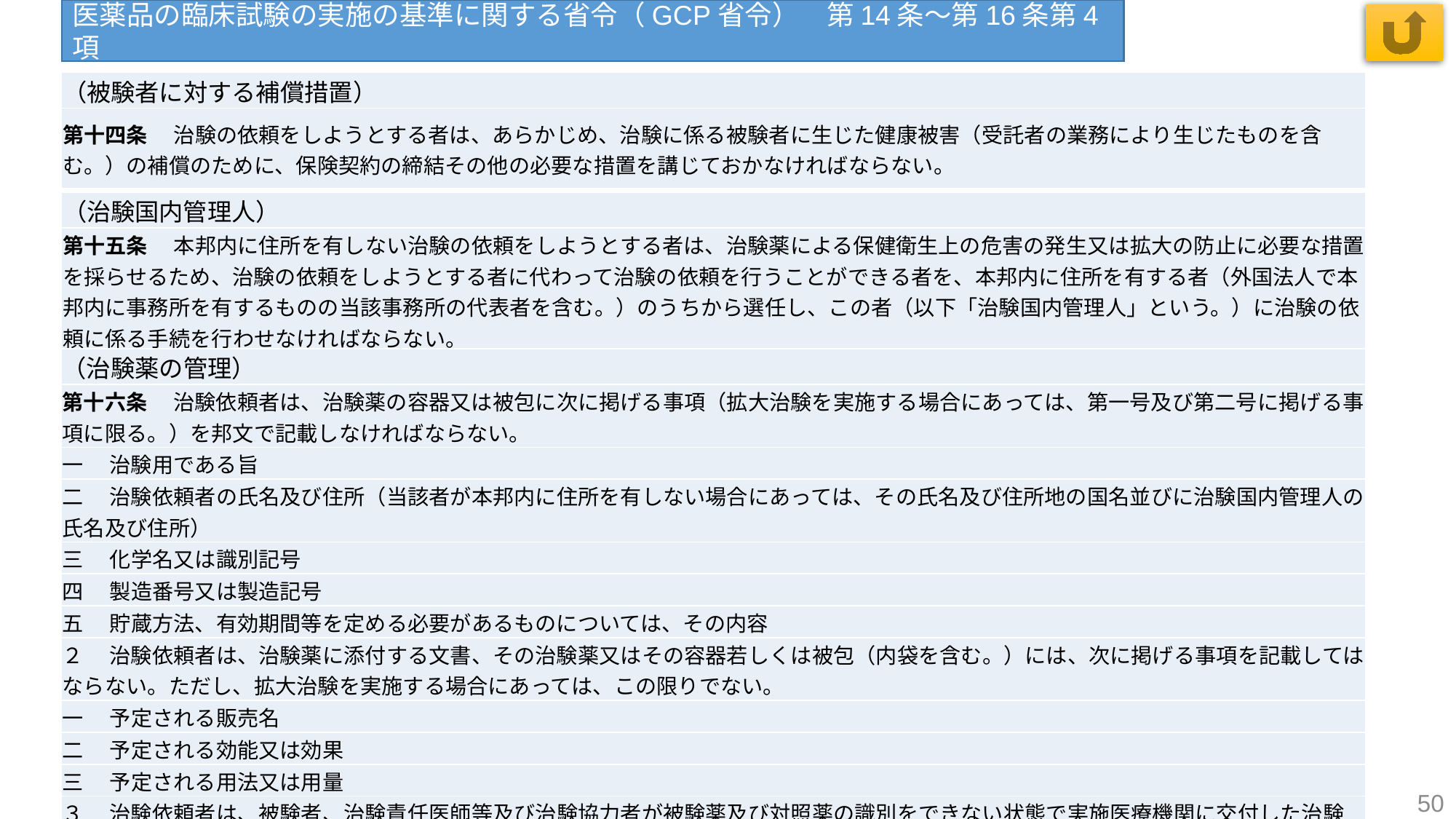

医薬品の臨床試験の実施の基準に関する省令（GCP省令）　第14条～第16条第4項

| （被験者に対する補償措置） |
| --- |
| 第十四条 　治験の依頼をしようとする者は、あらかじめ、治験に係る被験者に生じた健康被害（受託者の業務により生じたものを含む。）の補償のために、保険契約の締結その他の必要な措置を講じておかなければならない。 |
| （治験国内管理人） |
| --- |
| 第十五条 　本邦内に住所を有しない治験の依頼をしようとする者は、治験薬による保健衛生上の危害の発生又は拡大の防止に必要な措置を採らせるため、治験の依頼をしようとする者に代わって治験の依頼を行うことができる者を、本邦内に住所を有する者（外国法人で本邦内に事務所を有するものの当該事務所の代表者を含む。）のうちから選任し、この者（以下「治験国内管理人」という。）に治験の依頼に係る手続を行わせなければならない。 |
| （治験薬の管理） |
| --- |
| 第十六条 　治験依頼者は、治験薬の容器又は被包に次に掲げる事項（拡大治験を実施する場合にあっては、第一号及び第二号に掲げる事項に限る。）を邦文で記載しなければならない。 |
| 一 　治験用である旨 |
| 二 　治験依頼者の氏名及び住所（当該者が本邦内に住所を有しない場合にあっては、その氏名及び住所地の国名並びに治験国内管理人の氏名及び住所） |
| 三 　化学名又は識別記号 |
| 四 　製造番号又は製造記号 |
| 五 　貯蔵方法、有効期間等を定める必要があるものについては、その内容 |
| ２ 　治験依頼者は、治験薬に添付する文書、その治験薬又はその容器若しくは被包（内袋を含む。）には、次に掲げる事項を記載してはならない。ただし、拡大治験を実施する場合にあっては、この限りでない。 |
| 一 　予定される販売名 |
| 二 　予定される効能又は効果 |
| 三 　予定される用法又は用量 |
| ３ 　治験依頼者は、被験者、治験責任医師等及び治験協力者が被験薬及び対照薬の識別をできない状態で実施医療機関に交付した治験薬について、緊急時に、治験責任医師等が被験薬及び対照薬の識別を直ちにできるよう必要な措置を講じておかなければならない。 |
| ４ 　治験依頼者は、輸送及び保存中の汚染や劣化を防止するため治験薬を包装して実施医療機関に交付しなければならない。 |